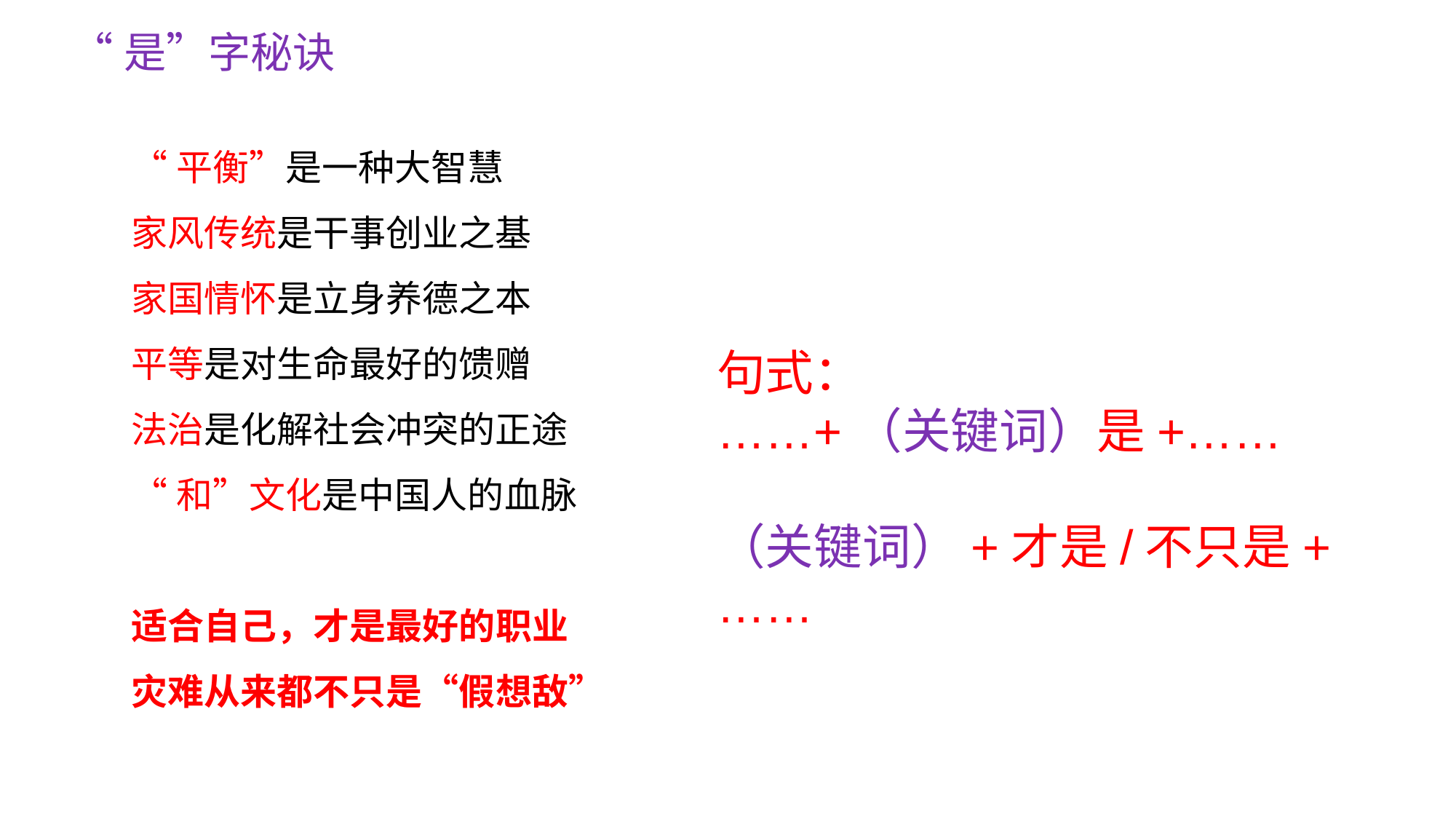

“是”字秘诀
“平衡”是一种大智慧
家风传统是干事创业之基
家国情怀是立身养德之本
平等是对生命最好的馈赠
法治是化解社会冲突的正途
“和”文化是中国人的血脉

适合自己，才是最好的职业
灾难从来都不只是“假想敌”
句式：
……+（关键词）是+……

（关键词）+才是/不只是+……